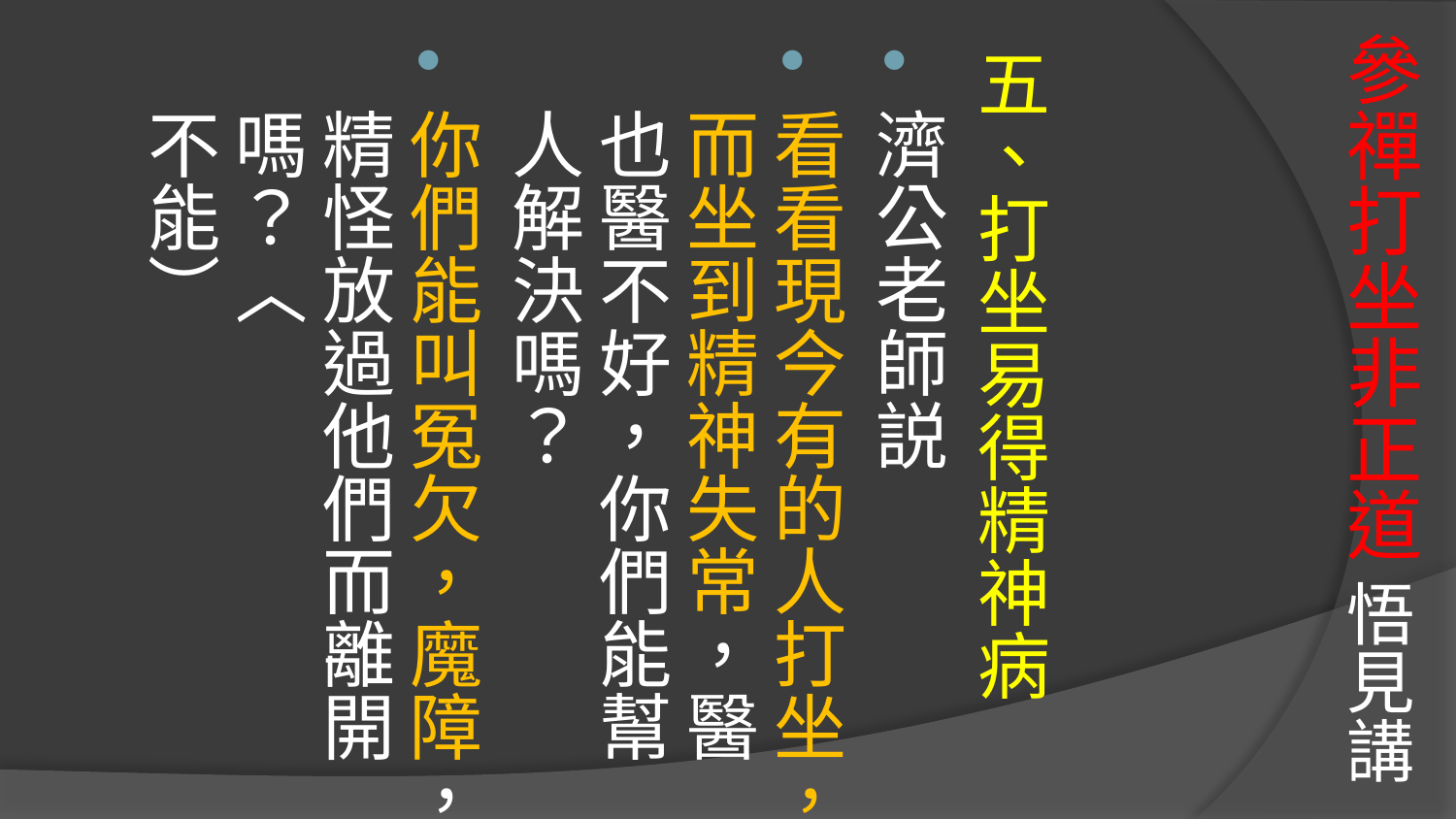

# 參禪打坐非正道 悟見講
五、打坐易得精神病
濟公老師説
看看現今有的人打坐，而坐到精神失常，醫也醫不好，你們能幫人解決嗎？
你們能叫冤欠，魔障，精怪放過他們而離開嗎？〈
不能）